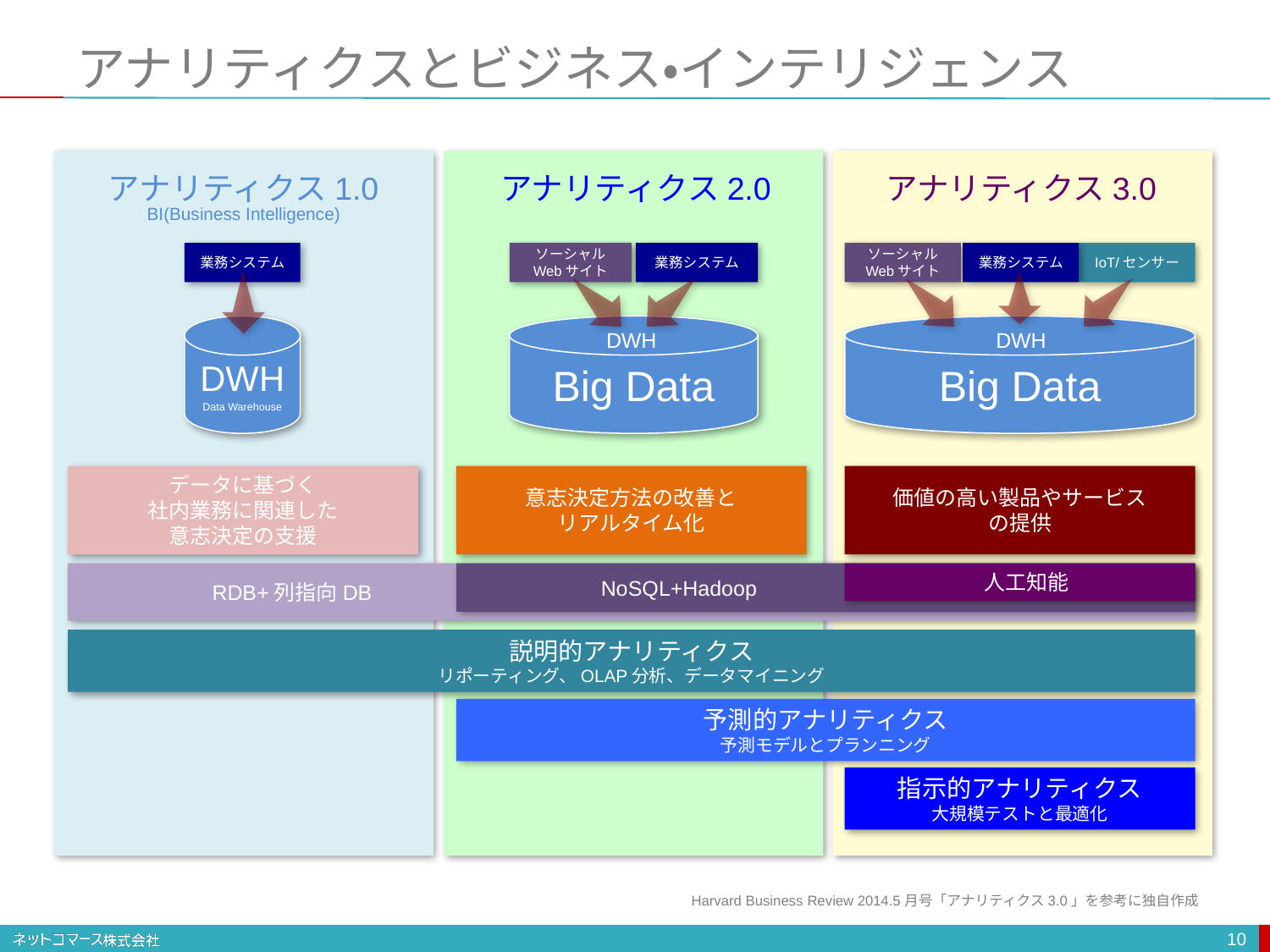

# アナリティクスとビジネス・インテリジェンス

アナリティクス1.0
アナリティクス2.0
アナリティクス3.0
BI(Business Intelligence)
業務システム
ソーシャル
Webサイト
業務システム
ソーシャル
Webサイト
業務システム
IoT/センサー

DWH
Data Warehouse
Big Data
Big Data
DWH
DWH
データに基づく
社内業務に関連した
意志決定の支援
意志決定方法の改善と
リアルタイム化
価値の高い製品やサービス
の提供
　　　　　　RDB+列指向DB
　　　　　　NoSQL+Hadoop
　　　　　　人工知能
説明的アナリティクス
リポーティング、OLAP分析、データマイニング
予測的アナリティクス
予測モデルとプランニング
指示的アナリティクス
大規模テストと最適化
Harvard Business Review 2014.5月号「アナリティクス3.0」を参考に独自作成
10